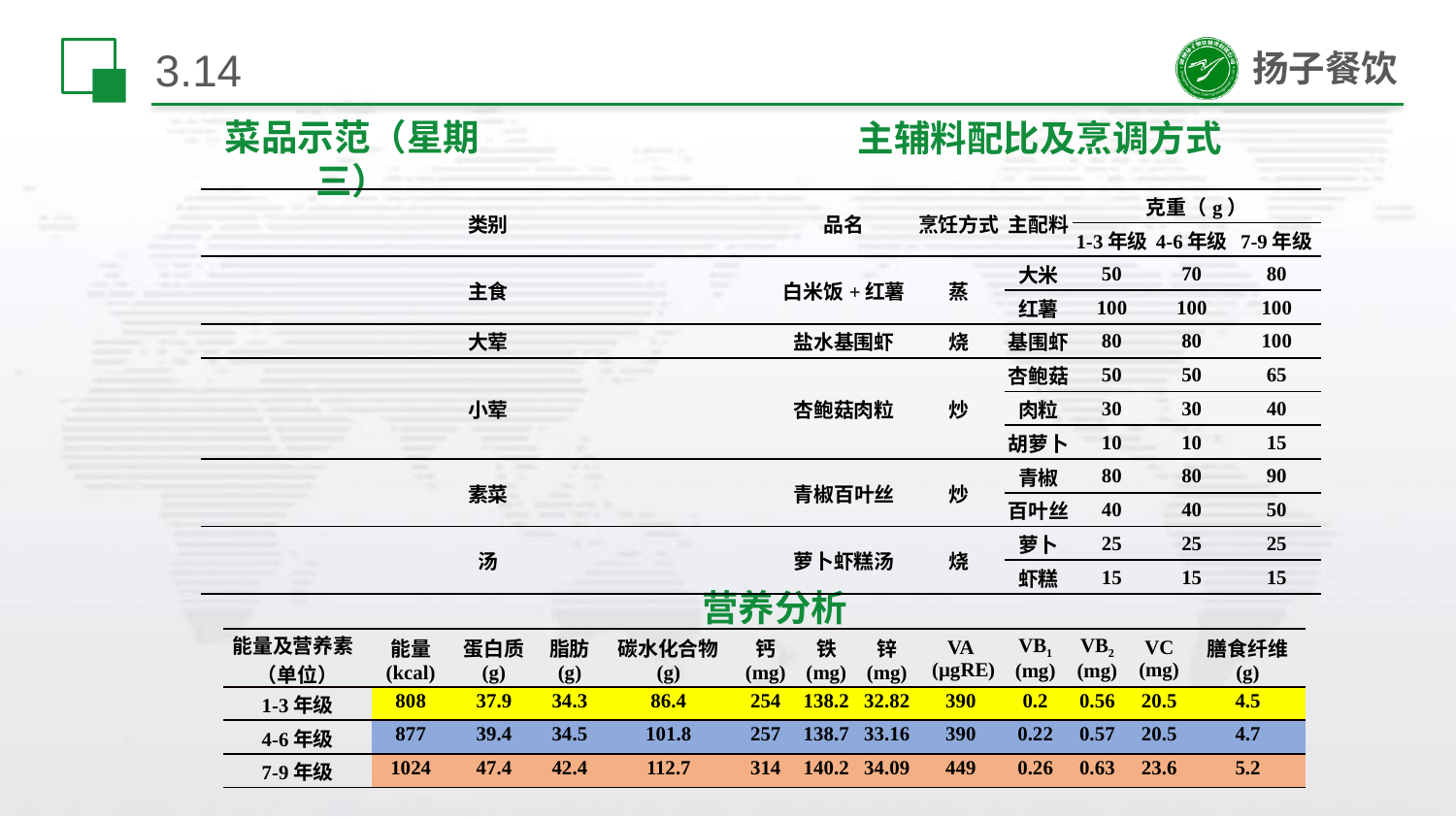

# 3.14
菜品示范（星期三）
主辅料配比及烹调方式
| 类别 | 品名 | 烹饪方式 | 主配料 | 克重（g） |  |  |
| --- | --- | --- | --- | --- | --- | --- |
|  |  |  |  | 1-3年级 | 4-6年级 | 7-9年级 |
| 主食 | 白米饭+红薯 | 蒸 | 大米 | 50 | 70 | 80 |
|  |  |  | 红薯 | 100 | 100 | 100 |
| 大荤 | 盐水基围虾 | 烧 | 基围虾 | 80 | 80 | 100 |
| 小荤 | 杏鲍菇肉粒 | 炒 | 杏鲍菇 | 50 | 50 | 65 |
|  |  |  | 肉粒 | 30 | 30 | 40 |
|  |  |  | 胡萝卜 | 10 | 10 | 15 |
| 素菜 | 青椒百叶丝 | 炒 | 青椒 | 80 | 80 | 90 |
|  |  |  | 百叶丝 | 40 | 40 | 50 |
| 汤 | 萝卜虾糕汤 | 烧 | 萝卜 | 25 | 25 | 25 |
|  |  |  | 虾糕 | 15 | 15 | 15 |
营养分析
| 能量及营养素 （单位） | 能量 (kcal) | 蛋白质 (g) | 脂肪 (g) | 碳水化合物 (g) | 钙 (mg) | 铁 (mg) | 锌 (mg) | VA (µgRE) | VB1 (mg) | VB2 (mg) | VC (mg) | 膳食纤维 (g) |
| --- | --- | --- | --- | --- | --- | --- | --- | --- | --- | --- | --- | --- |
| 1-3年级 | 808 | 37.9 | 34.3 | 86.4 | 254 | 138.2 | 32.82 | 390 | 0.2 | 0.56 | 20.5 | 4.5 |
| 4-6年级 | 877 | 39.4 | 34.5 | 101.8 | 257 | 138.7 | 33.16 | 390 | 0.22 | 0.57 | 20.5 | 4.7 |
| 7-9年级 | 1024 | 47.4 | 42.4 | 112.7 | 314 | 140.2 | 34.09 | 449 | 0.26 | 0.63 | 23.6 | 5.2 |